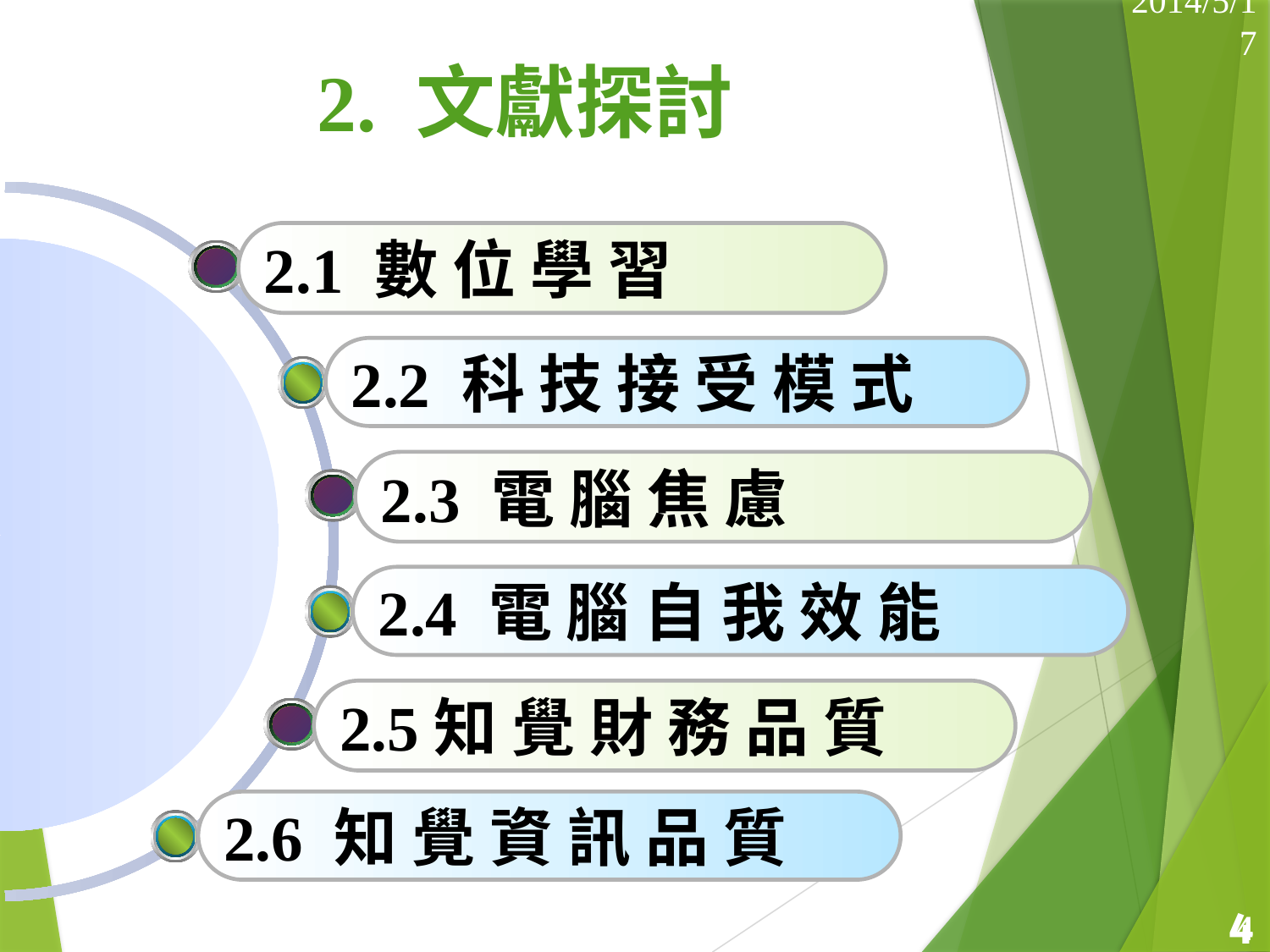

2014/5/17
# 2. 文獻探討

2.1 數 位 學 習

2.2 科 技 接 受 模 式

2.3 電 腦 焦 慮

2.4 電 腦 自 我 效 能

2.5知 覺 財 務 品 質

2.6 知 覺 資 訊 品 質

4
4